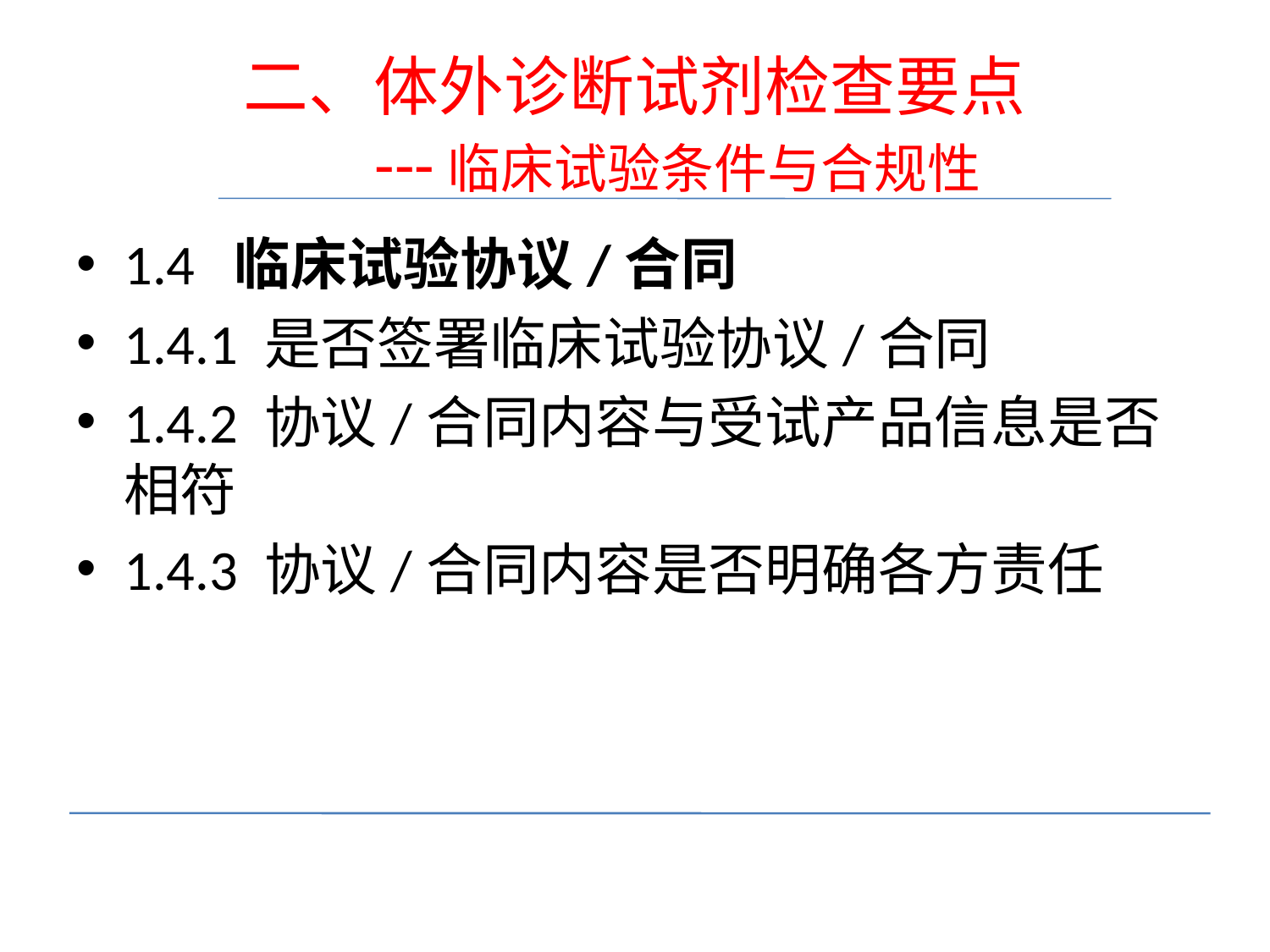

# 二、体外诊断试剂检查要点 ---临床试验条件与合规性
1.4  临床试验协议/合同
1.4.1 是否签署临床试验协议/合同
1.4.2 协议/合同内容与受试产品信息是否相符
1.4.3 协议/合同内容是否明确各方责任